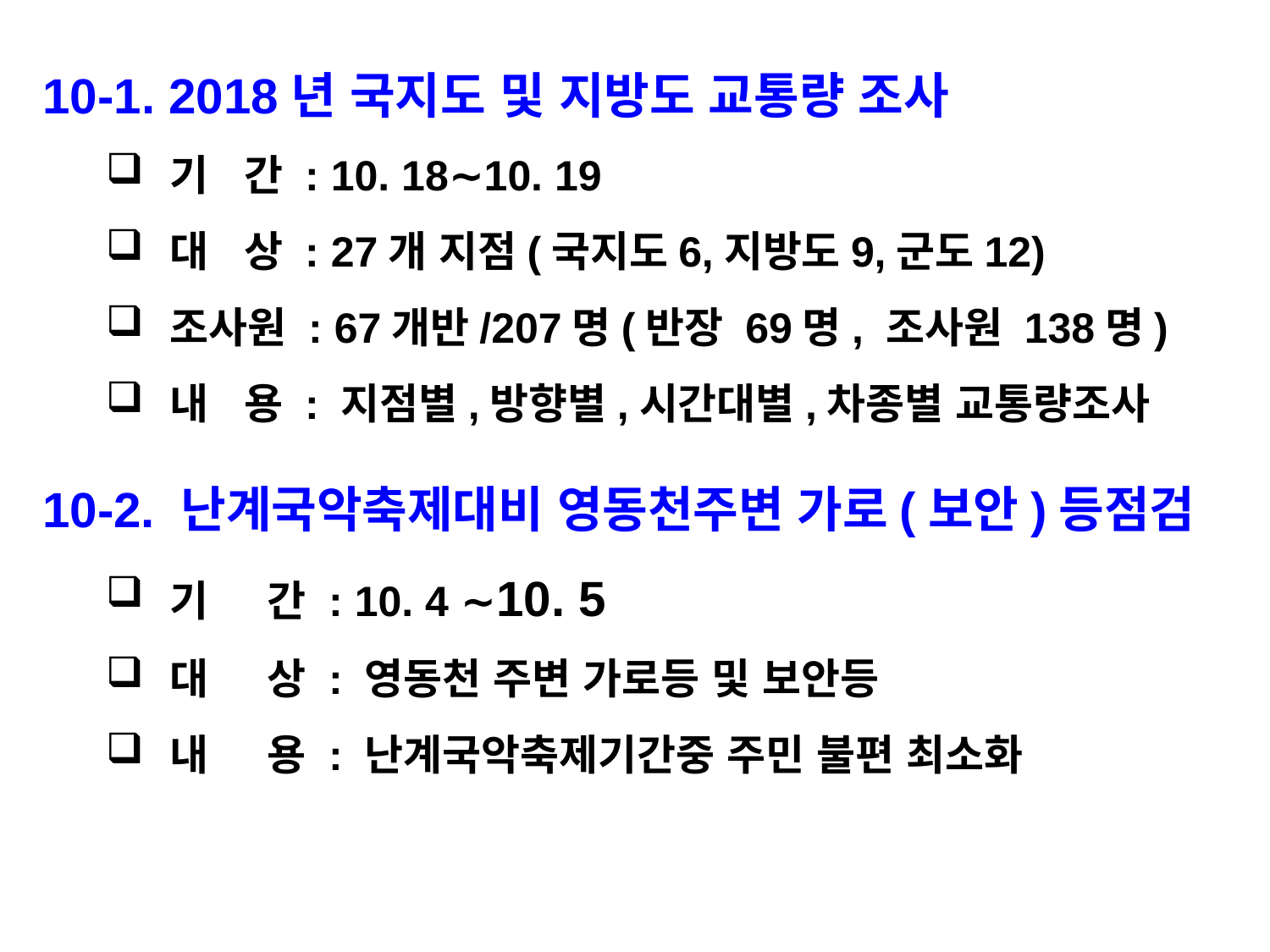

10-1. 2018년 국지도 및 지방도 교통량 조사
기   간 : 10. 18∼10. 19
대   상 : 27개 지점(국지도6,지방도9,군도12)
조사원 : 67개반/207명(반장 69명, 조사원 138명)
내   용 : 지점별,방향별,시간대별,차종별 교통량조사

10-2. 난계국악축제대비 영동천주변 가로(보안)등점검
기     간 : 10. 4 ∼10. 5
대     상 : 영동천 주변 가로등 및 보안등
내     용 : 난계국악축제기간중 주민 불편 최소화